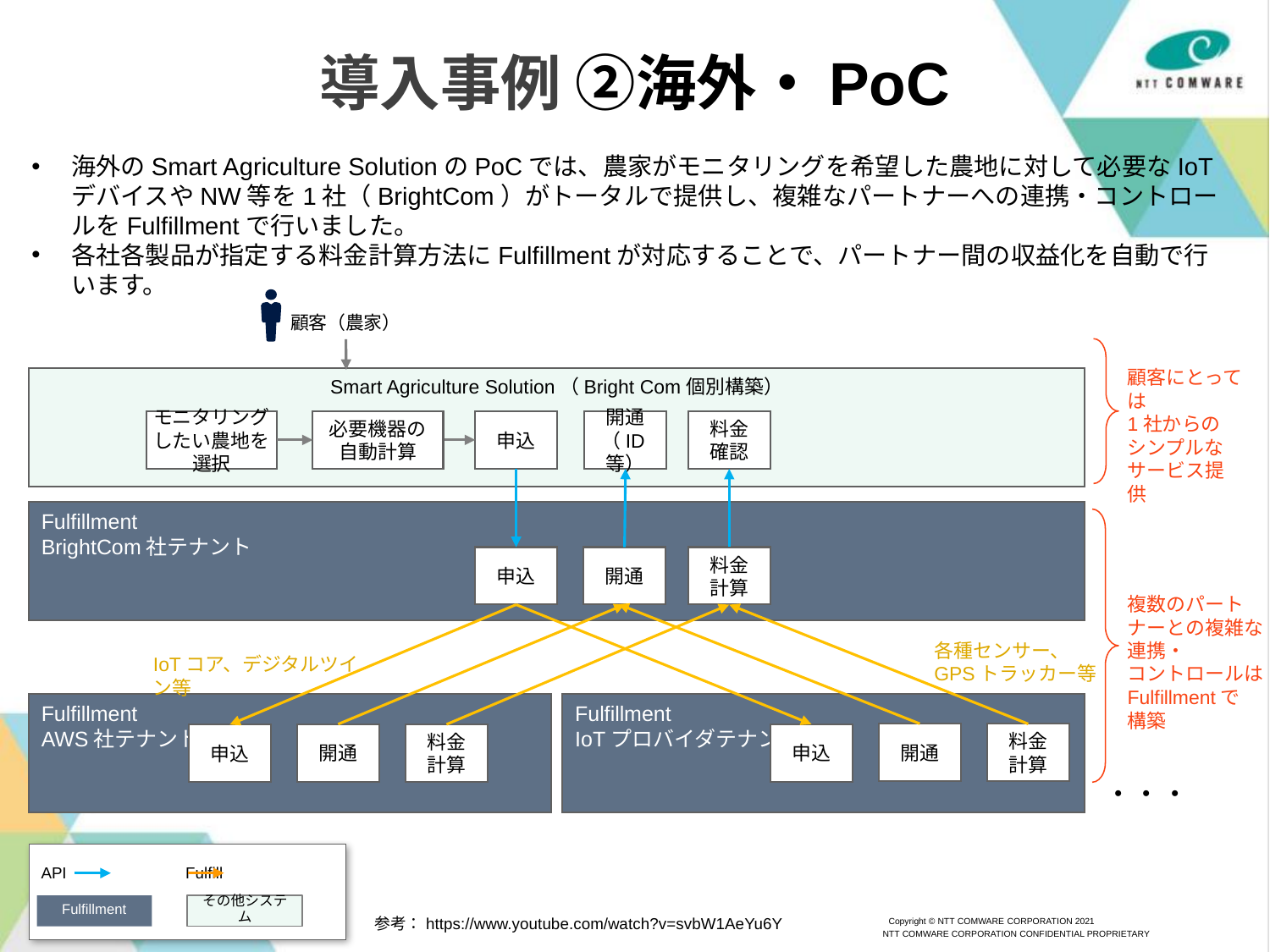

導入事例 ②海外・PoC
海外のSmart Agriculture SolutionのPoCでは、農家がモニタリングを希望した農地に対して必要なIoTデバイスやNW等を1社（BrightCom）がトータルで提供し、複雑なパートナーへの連携・コントロールをFulfillmentで行いました。
各社各製品が指定する料金計算方法にFulfillmentが対応することで、パートナー間の収益化を自動で行います。

顧客（農家）

顧客にとっては
1社からの
シンプルな
サービス提供
Smart Agriculture Solution（Bright Com個別構築）
モニタリングしたい農地を選択
必要機器の
自動計算
申込
開通
（ID等）
料金
確認
Fulfillment　
BrightCom社テナント

申込
開通
料金
計算
複数のパートナーとの複雑な連携・
コントロールはFulfillmentで
構築
各種センサー、
GPSトラッカー等
IoTコア、デジタルツイン等
Fulfillment　
AWS社テナント
Fulfillment　
IoTプロバイダテナント
開通
料金
計算
開通
申込
料金
計算
申込
・・・
API　　　　　　　Fulfill

Fulfillment
その他システム
参考：https://www.youtube.com/watch?v=svbW1AeYu6Y